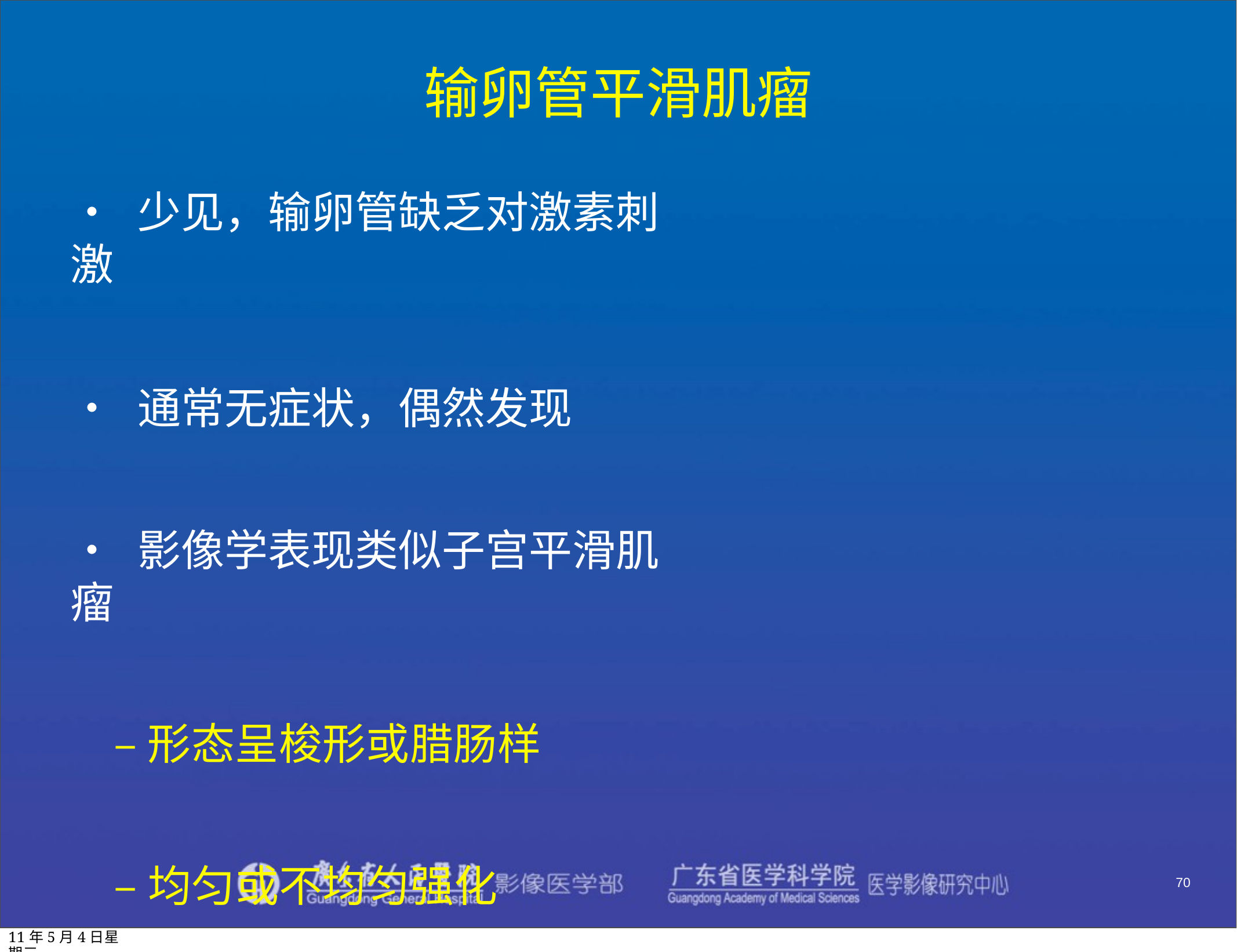

# 输卵管平滑肌瘤
• 少见，输卵管缺乏对激素刺激

• 通常无症状，偶然发现

• 影像学表现类似子宫平滑肌瘤

–形态呈梭形或腊肠样

–均匀或不均匀强化
70
11年5月4日星期三